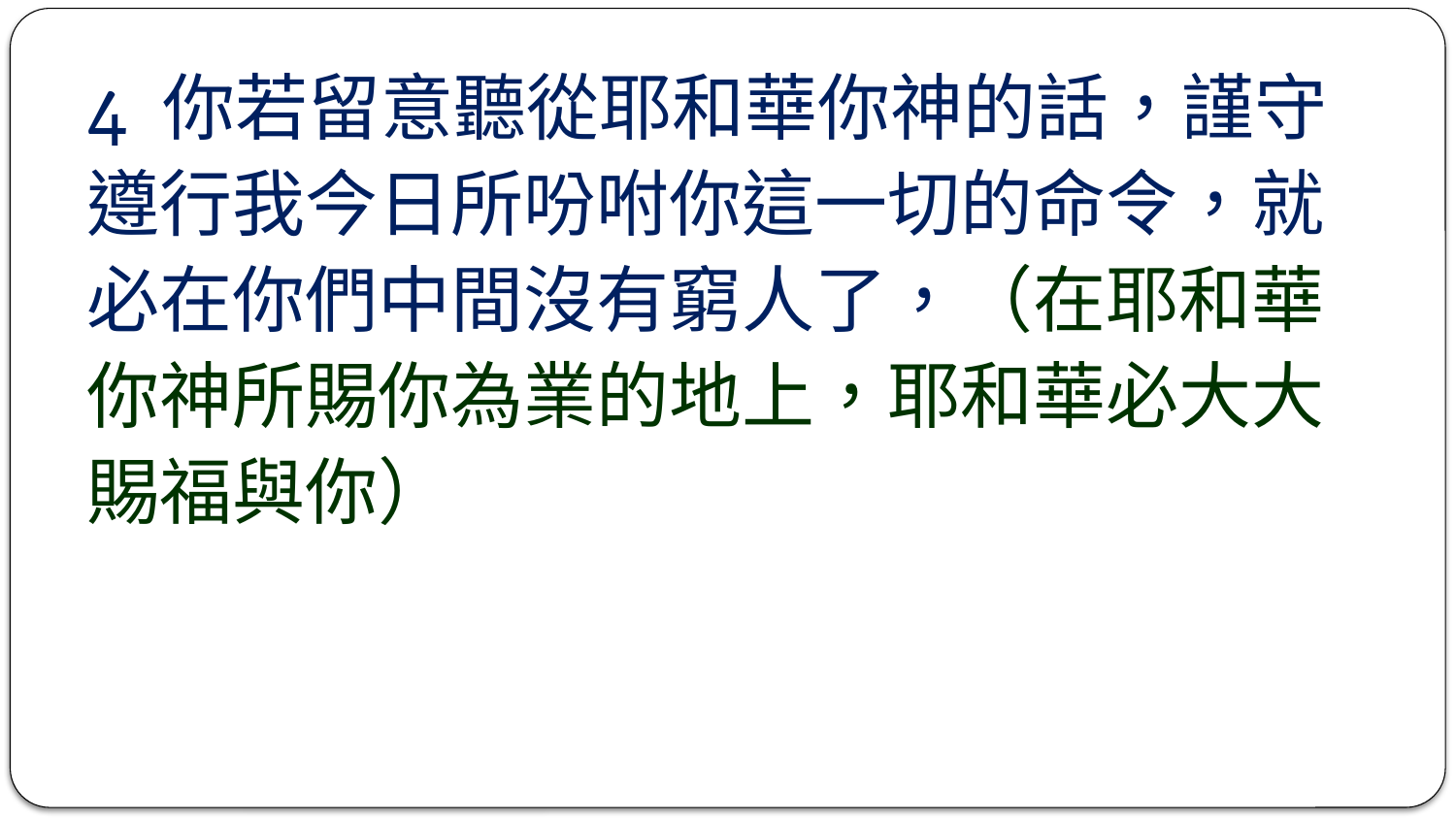

4 你若留意聽從耶和華你神的話，謹守遵行我今日所吩咐你這一切的命令，就必在你們中間沒有窮人了，（在耶和華你神所賜你為業的地上，耶和華必大大賜福與你）